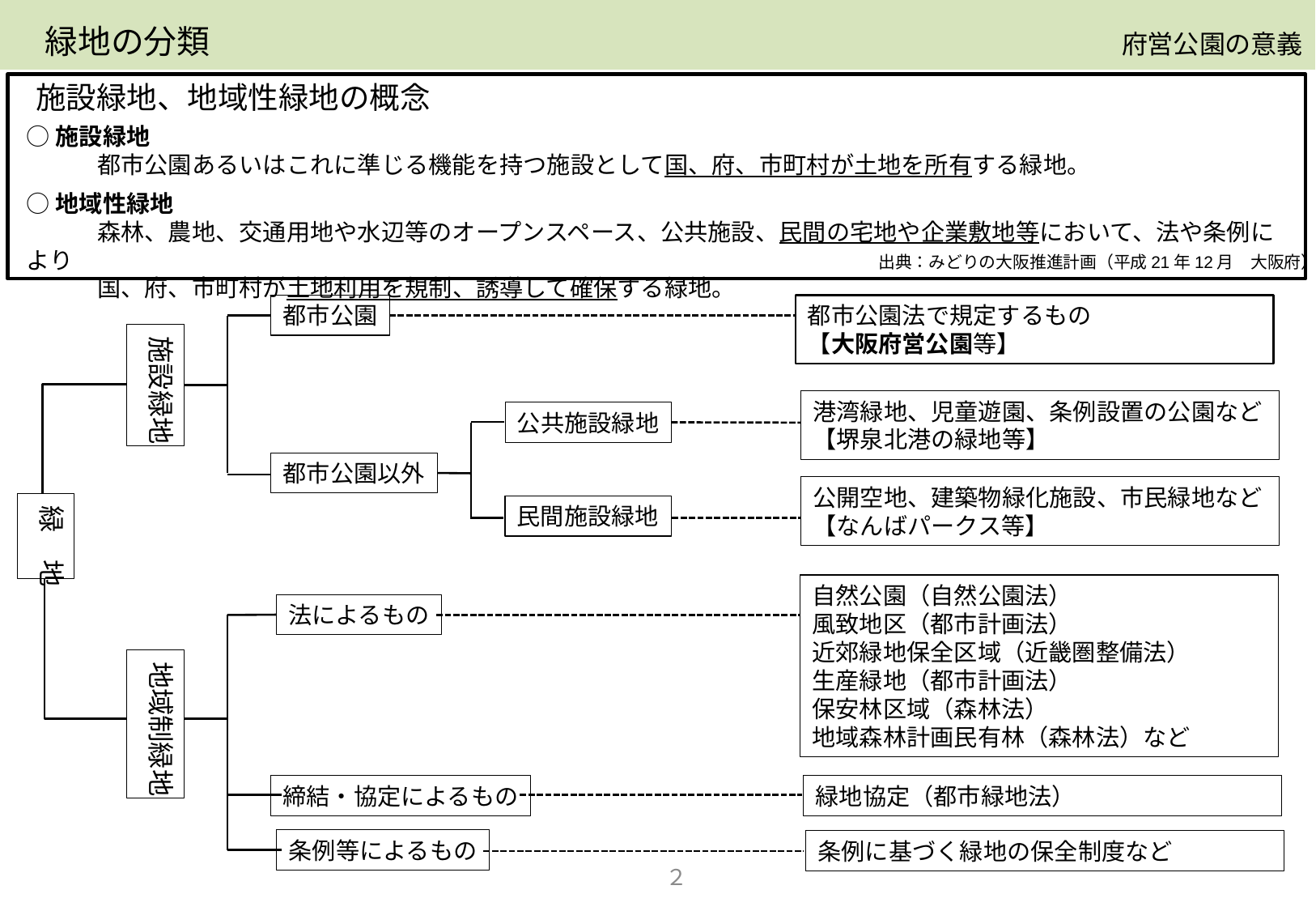

緑地の分類
　府営公園の意義
　施設緑地、地域性緑地の概念

○施設緑地
　　　都市公園あるいはこれに準じる機能を持つ施設として国、府、市町村が土地を所有する緑地。

○地域性緑地
　　　森林、農地、交通用地や水辺等のオープンスペース、公共施設、民間の宅地や企業敷地等において、法や条例により
　　　国、府、市町村が土地利用を規制、誘導して確保する緑地。
出典：みどりの大阪推進計画（平成21年12月　大阪府）
都市公園
都市公園法で規定するもの
【大阪府営公園等】
施設緑地

港湾緑地、児童遊園、条例設置の公園など
【堺泉北港の緑地等】
公共施設緑地
都市公園以外
公開空地、建築物緑化施設、市民緑地など
【なんばパークス等】
緑　地
民間施設緑地
自然公園（自然公園法）
風致地区（都市計画法）
近郊緑地保全区域（近畿圏整備法）
生産緑地（都市計画法）
保安林区域（森林法）
地域森林計画民有林（森林法）など

法によるもの
地域制緑地
緑地協定（都市緑地法）
締結・協定によるもの
条例等によるもの
条例に基づく緑地の保全制度など
２